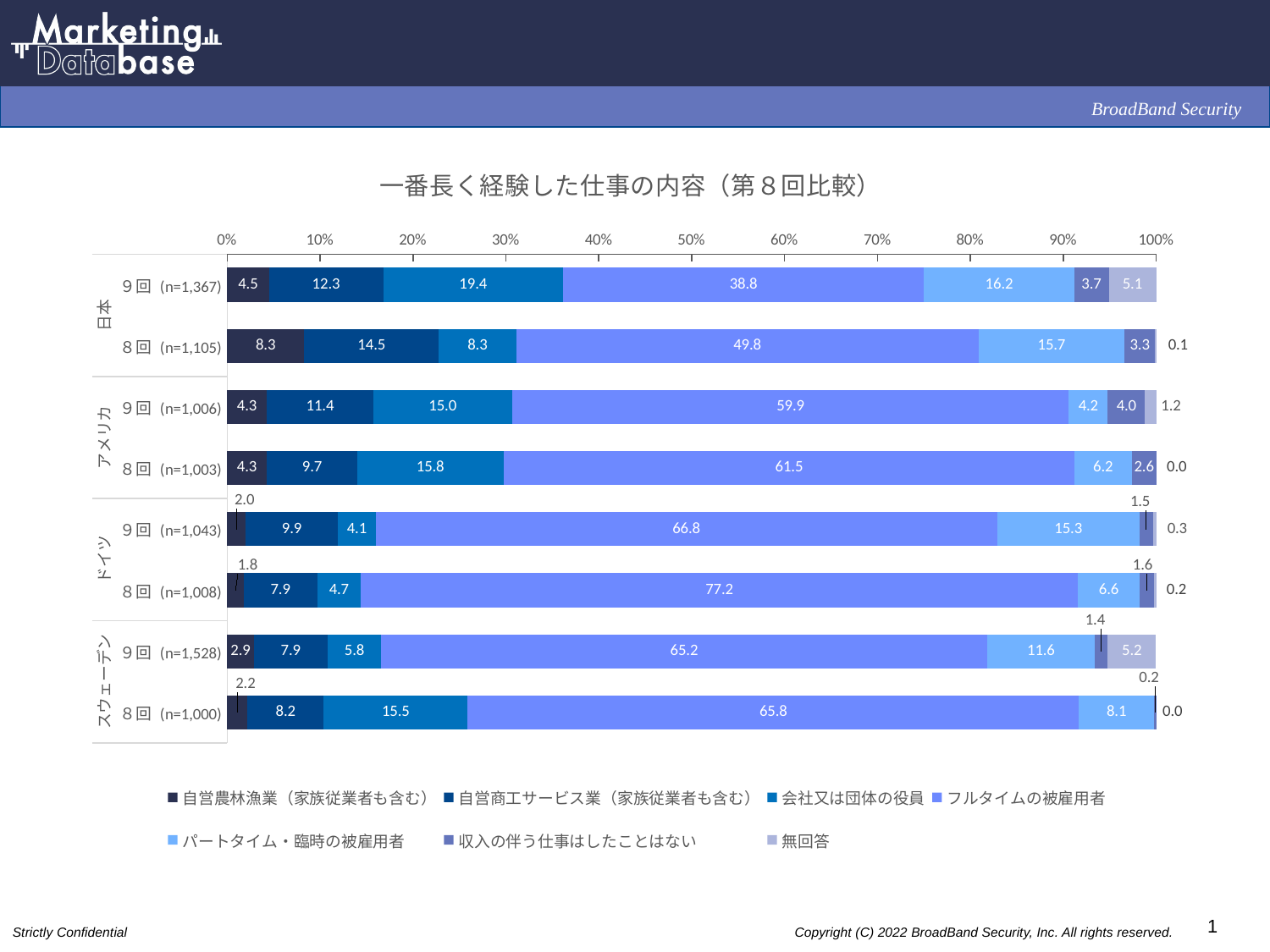

### Chart: 一番長く経験した仕事の内容（第８回比較）

| Category | 自営農林漁業（家族従業者も含む） | 自営商工サービス業（家族従業者も含む） | 会社又は団体の役員 | フルタイムの被雇用者 | パートタイム・臨時の被雇用者 | 収入の伴う仕事はしたことはない | 無回答 |
|---|---|---|---|---|---|---|---|
| ９回 (n=1,367) | 4.5 | 12.3 | 19.4 | 38.8 | 16.2 | 3.7 | 5.1 |
| ８回 (n=1,105) | 8.3 | 14.5 | 8.3 | 49.8 | 15.7 | 3.3 | 0.1 |
| ９回 (n=1,006) | 4.3 | 11.4 | 15.0 | 59.9 | 4.2 | 4.0 | 1.2 |
| ８回 (n=1,003) | 4.3 | 9.7 | 15.8 | 61.5 | 6.2 | 2.6 | 0.0 |
| ９回 (n=1,043) | 2.0 | 9.9 | 4.1 | 66.8 | 15.3 | 1.5 | 0.3 |
| ８回 (n=1,008) | 1.8 | 7.9 | 4.7 | 77.2 | 6.6 | 1.6 | 0.2 |
| ９回 (n=1,528) | 2.9 | 7.9 | 5.8 | 65.2 | 11.6 | 1.4 | 5.2 |
| ８回 (n=1,000) | 2.2 | 8.2 | 15.5 | 65.8 | 8.1 | 0.2 | 0.0 |